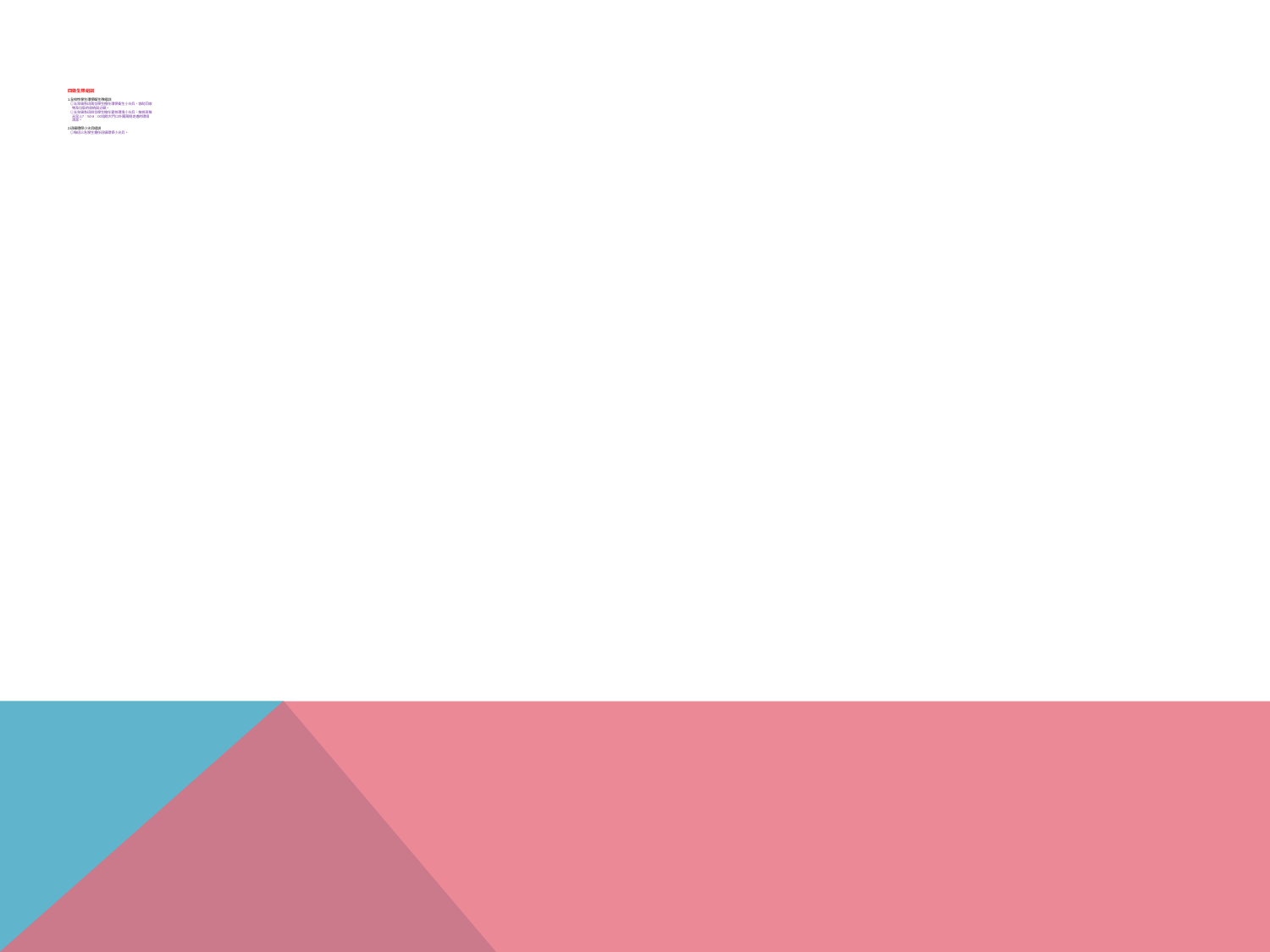

# 四衛生隊組訓 1.全校性學生環保衛生隊組訓 ◎五年級各班兩位學生擔任環保衛生小尖兵，協助回收 物及垃圾的收納與分類。 ◎五年級各班四位學生擔任愛校環境小尖兵，按排班每 天早上7：50-8：00協助大門口外圍兩側走道的環境 清潔。 2.班級環保小尖兵組訓 ◎每班三名學生擔任班級環保小尖兵。